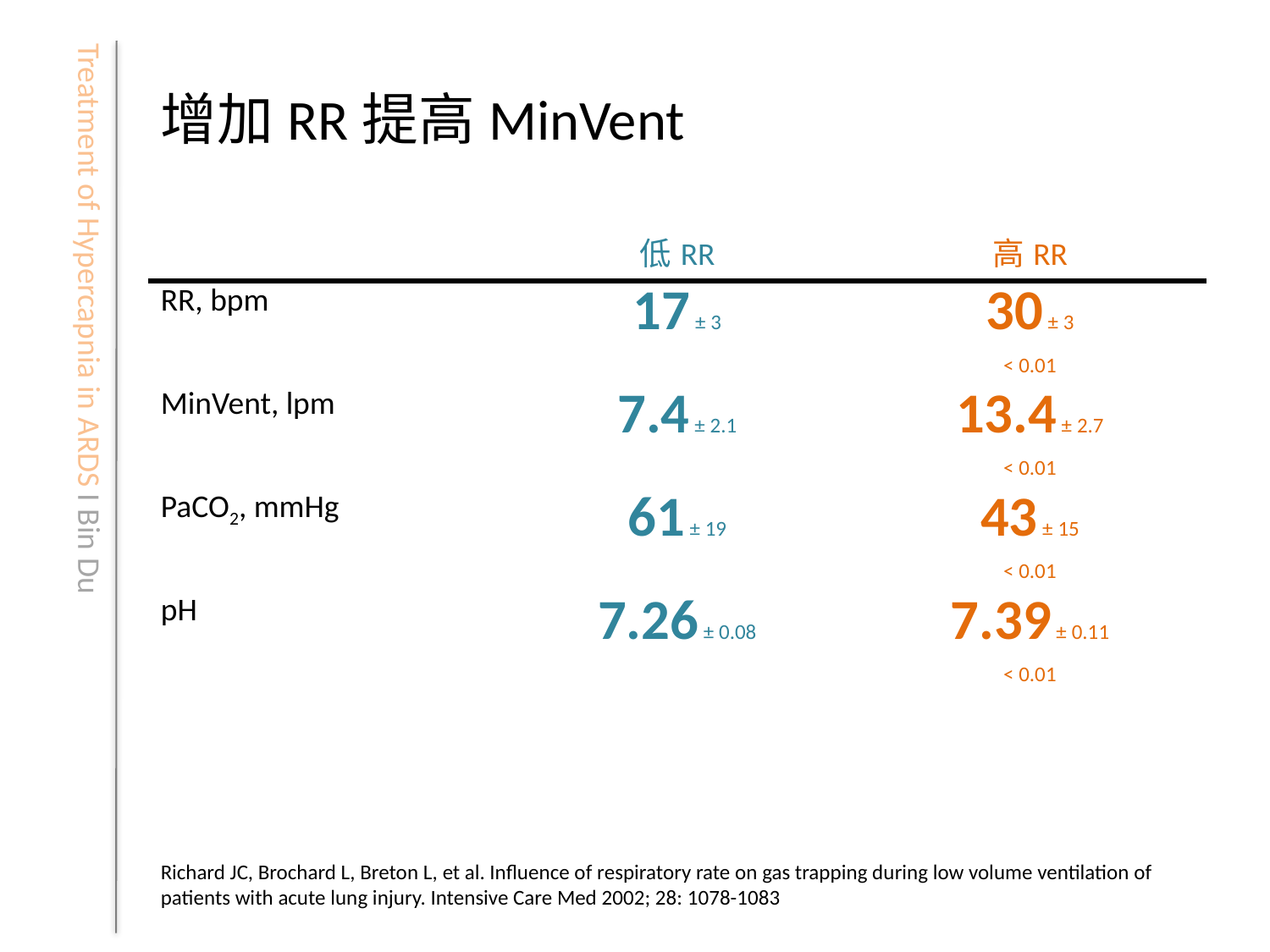

# 增加RR提高MinVent
|  | 低RR | 高RR |
| --- | --- | --- |
| RR, bpm | 17 ± 3 | 30 ± 3 |
|  |  | < 0.01 |
| MinVent, lpm | 7.4 ± 2.1 | 13.4 ± 2.7 |
|  |  | < 0.01 |
| PaCO2, mmHg | 61 ± 19 | 43 ± 15 |
|  |  | < 0.01 |
| pH | 7.26 ± 0.08 | 7.39 ± 0.11 |
|  |  | < 0.01 |
Richard JC, Brochard L, Breton L, et al. Influence of respiratory rate on gas trapping during low volume ventilation of patients with acute lung injury. Intensive Care Med 2002; 28: 1078-1083